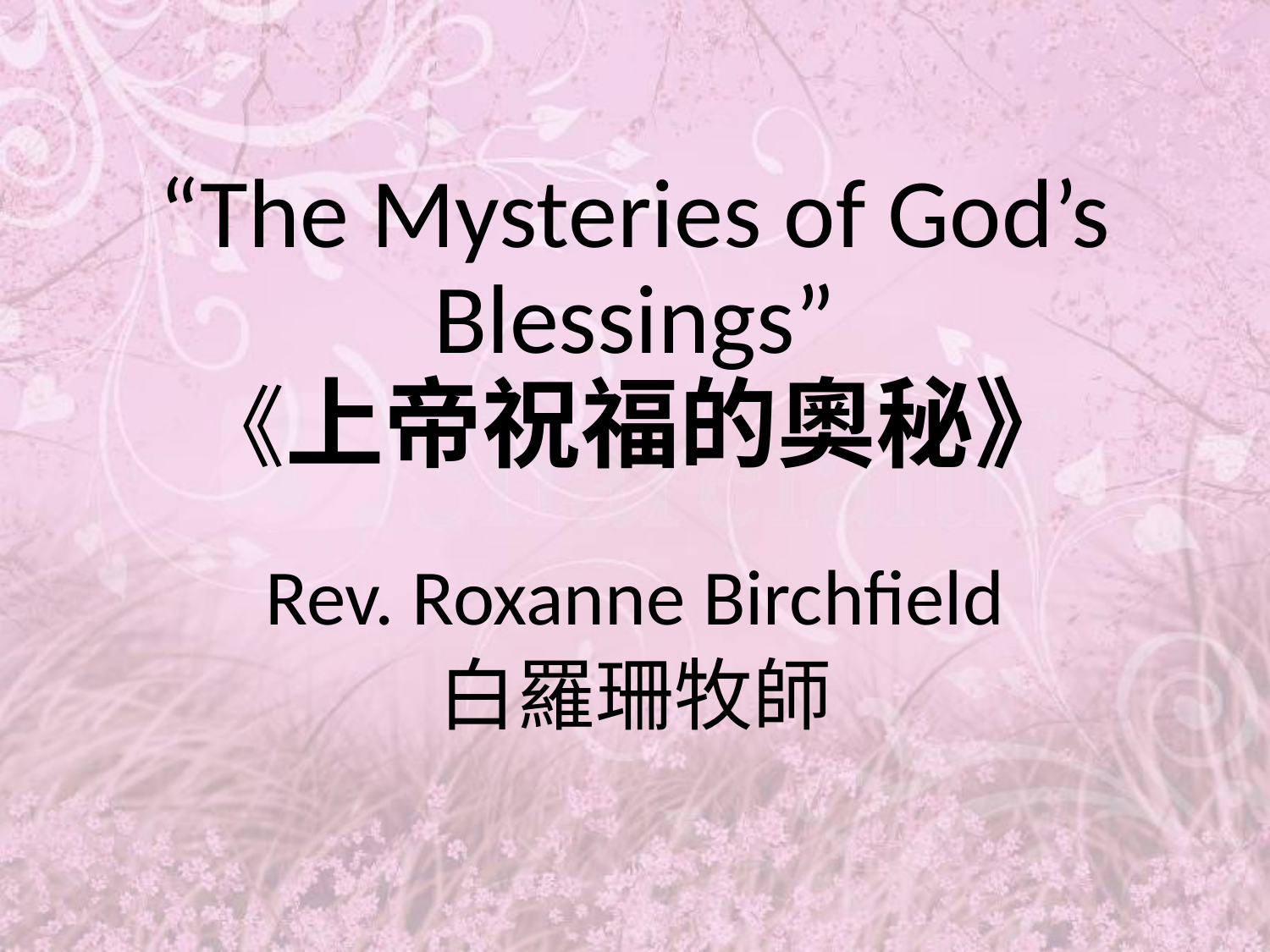

# “The Mysteries of God’s Blessings” 《上帝祝福的奧秘》
Rev. Roxanne Birchfield
白羅珊牧師